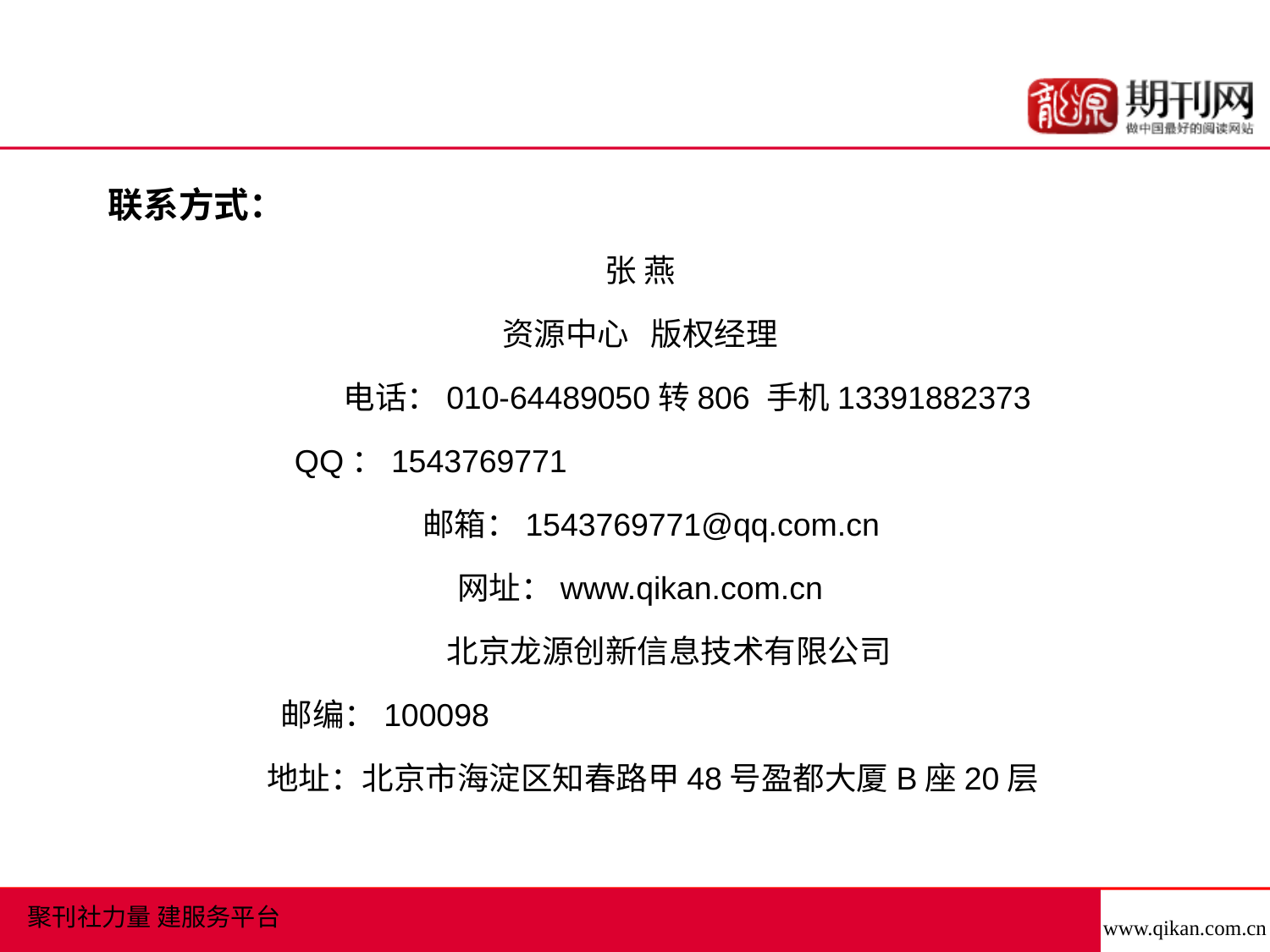

联系方式：
张 燕
资源中心   版权经理
            电话：010-64489050转806 手机13391882373
                     QQ：1543769771
  邮箱：1543769771@qq.com.cn
网址：www.qikan.com.cn
        北京龙源创新信息技术有限公司
                       邮编：100098
                     地址：北京市海淀区知春路甲48号盈都大厦B座20层